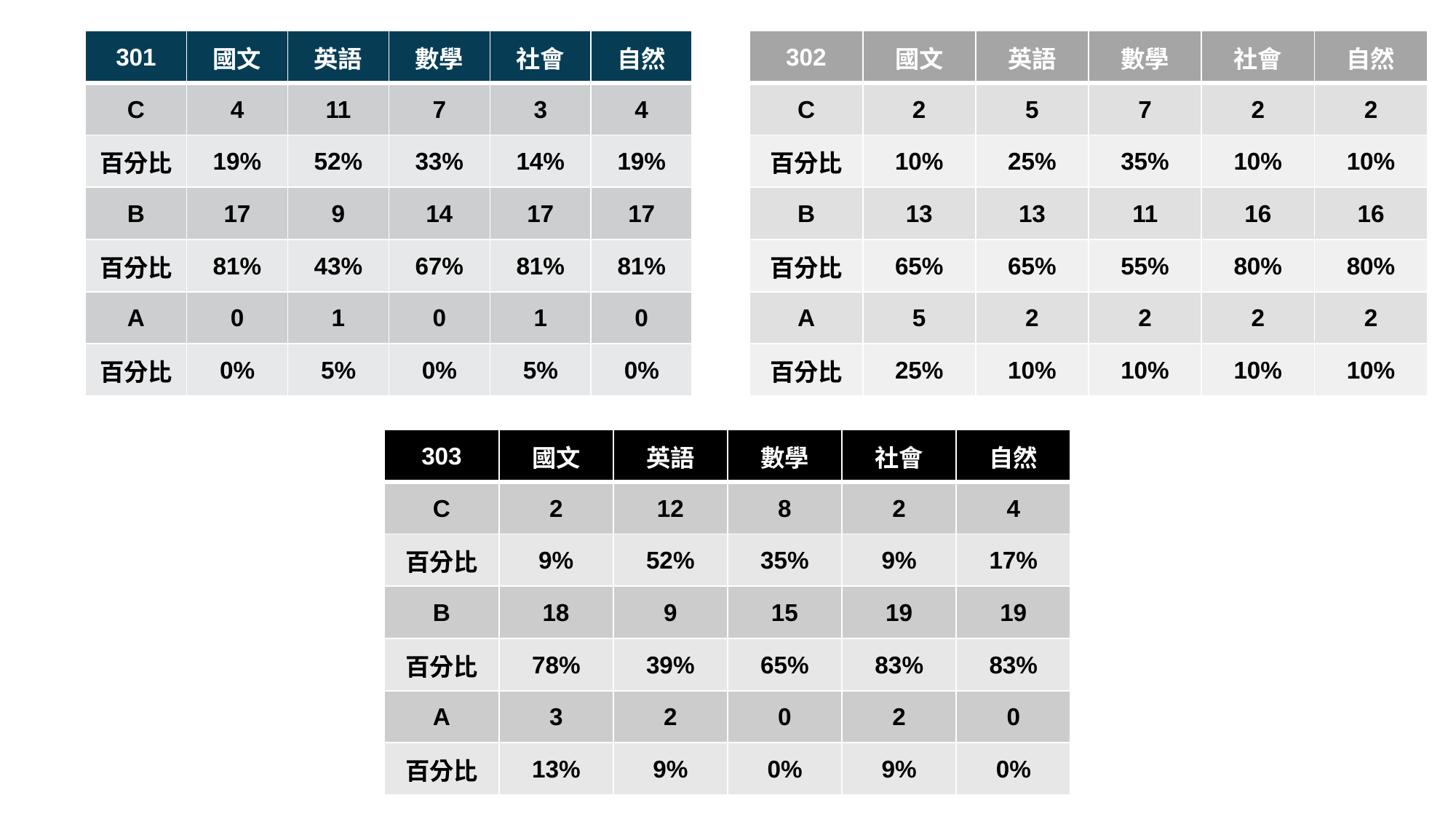

| 302 | 國文 | 英語 | 數學 | 社會 | 自然 |
| --- | --- | --- | --- | --- | --- |
| C | 2 | 5 | 7 | 2 | 2 |
| 百分比 | 10% | 25% | 35% | 10% | 10% |
| B | 13 | 13 | 11 | 16 | 16 |
| 百分比 | 65% | 65% | 55% | 80% | 80% |
| A | 5 | 2 | 2 | 2 | 2 |
| 百分比 | 25% | 10% | 10% | 10% | 10% |
| 301 | 國文 | 英語 | 數學 | 社會 | 自然 |
| --- | --- | --- | --- | --- | --- |
| C | 4 | 11 | 7 | 3 | 4 |
| 百分比 | 19% | 52% | 33% | 14% | 19% |
| B | 17 | 9 | 14 | 17 | 17 |
| 百分比 | 81% | 43% | 67% | 81% | 81% |
| A | 0 | 1 | 0 | 1 | 0 |
| 百分比 | 0% | 5% | 0% | 5% | 0% |
| 303 | 國文 | 英語 | 數學 | 社會 | 自然 |
| --- | --- | --- | --- | --- | --- |
| C | 2 | 12 | 8 | 2 | 4 |
| 百分比 | 9% | 52% | 35% | 9% | 17% |
| B | 18 | 9 | 15 | 19 | 19 |
| 百分比 | 78% | 39% | 65% | 83% | 83% |
| A | 3 | 2 | 0 | 2 | 0 |
| 百分比 | 13% | 9% | 0% | 9% | 0% |